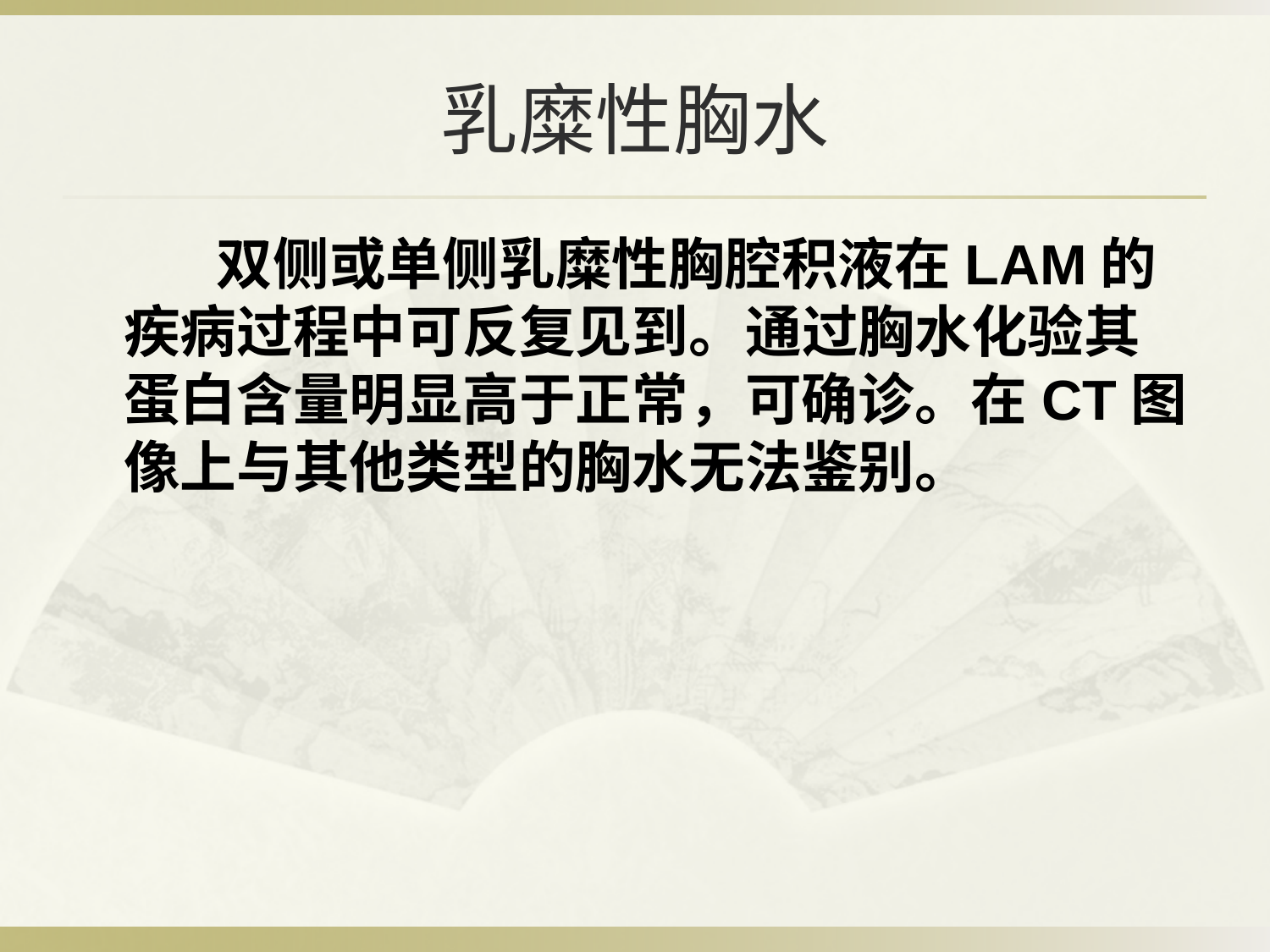

# 乳糜性胸水
          双侧或单侧乳糜性胸腔积液在LAM的疾病过程中可反复见到。通过胸水化验其蛋白含量明显高于正常，可确诊。在CT图像上与其他类型的胸水无法鉴别。